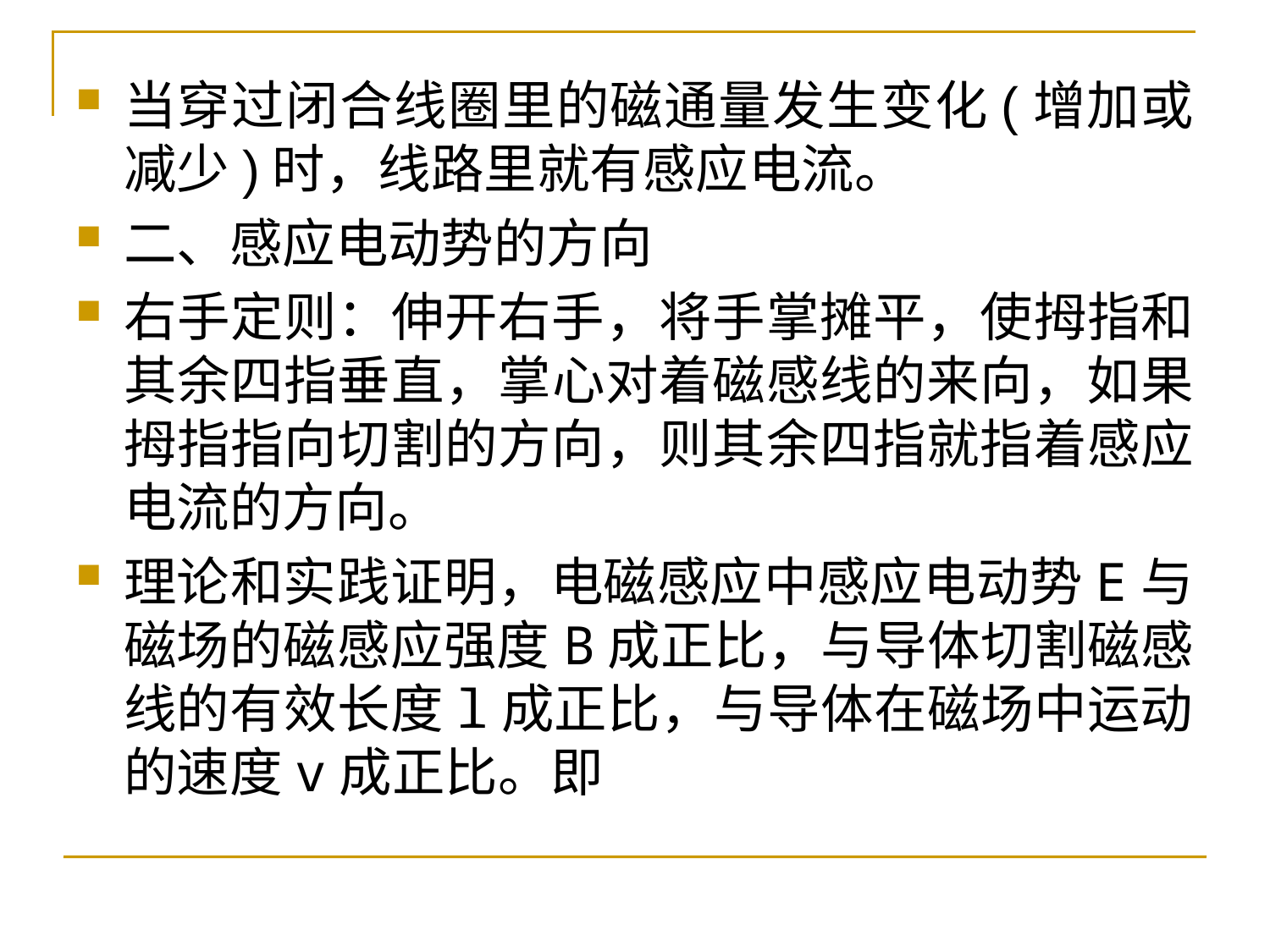

当穿过闭合线圈里的磁通量发生变化(增加或减少)时，线路里就有感应电流。
二、感应电动势的方向
右手定则：伸开右手，将手掌摊平，使拇指和其余四指垂直，掌心对着磁感线的来向，如果拇指指向切割的方向，则其余四指就指着感应电流的方向。
理论和实践证明，电磁感应中感应电动势E与磁场的磁感应强度B成正比，与导体切割磁感线的有效长度l成正比，与导体在磁场中运动的速度v成正比。即